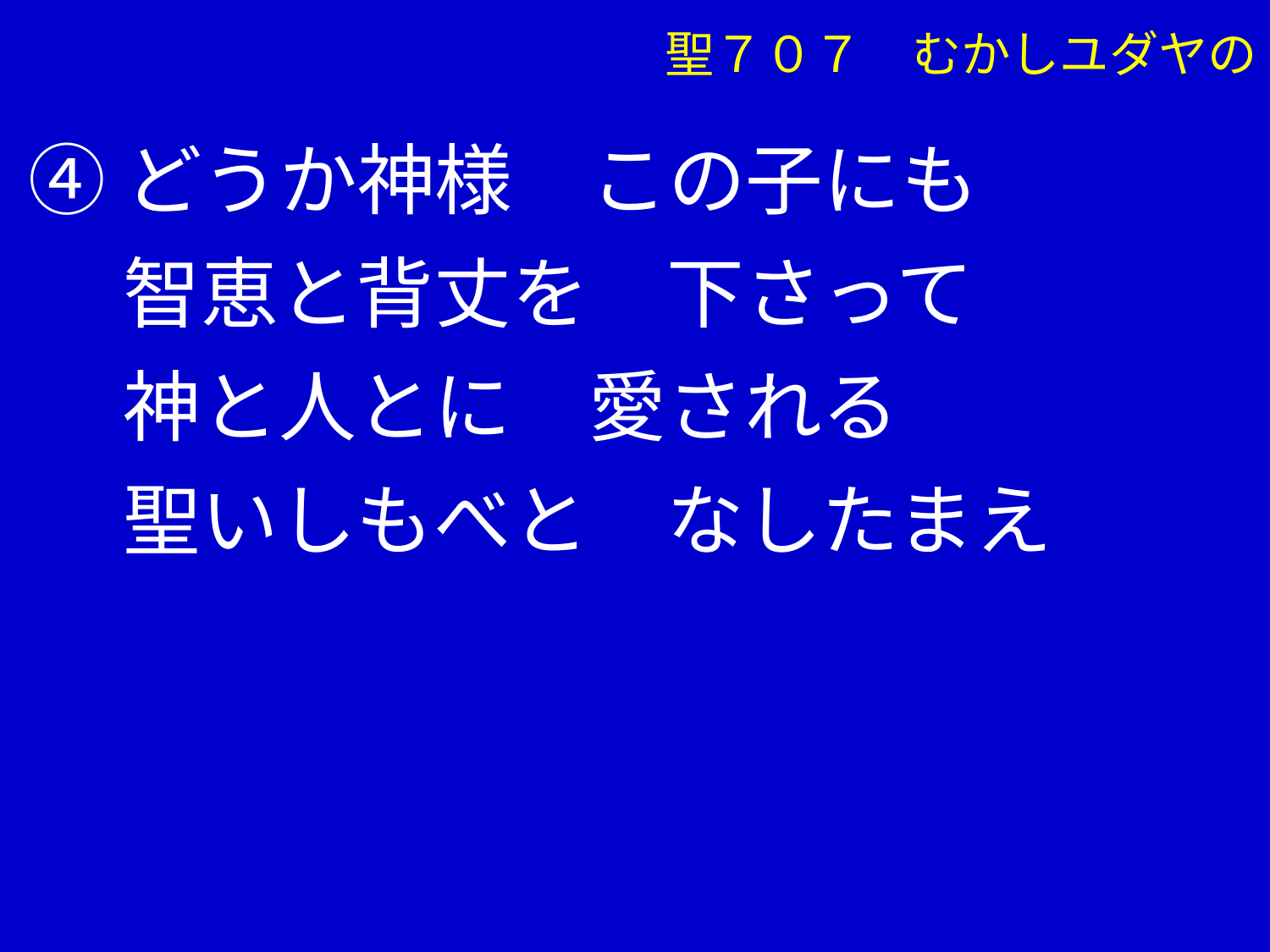

聖７０７　むかしユダヤの
④どうか神様　この子にも
　 智恵と背丈を　下さって
　 神と人とに　愛される
　 聖いしもべと　なしたまえ